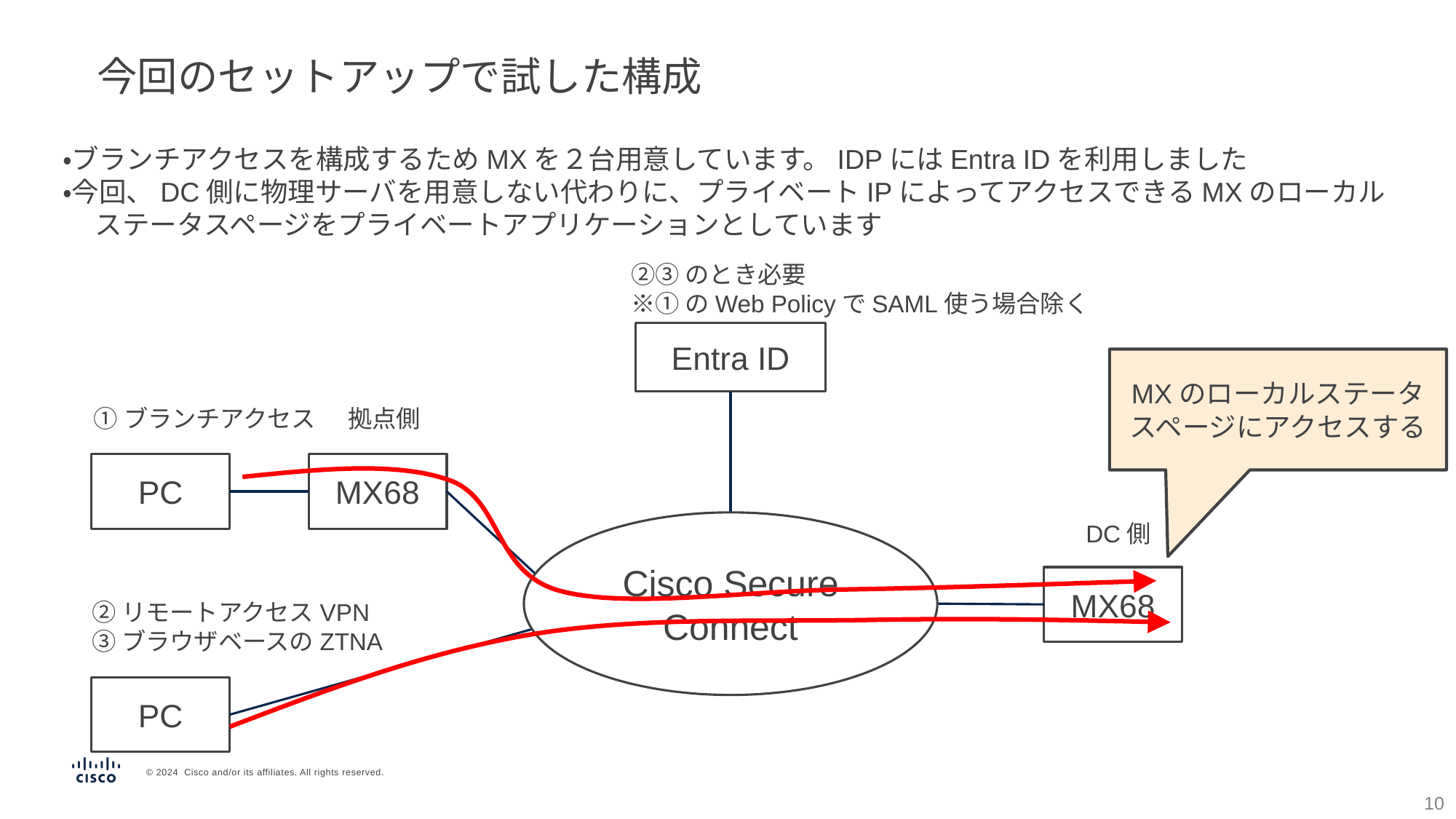

今回のセットアップで試した構成
・ブランチアクセスを構成するためMXを２台用意しています。IDPにはEntra IDを利用しました
・今回、DC側に物理サーバを用意しない代わりに、プライベートIPによってアクセスできるMXのローカルステータスページをプライベートアプリケーションとしています
②③のとき必要
※①のWeb PolicyでSAML使う場合除く
Entra ID
MXのローカルステータスページにアクセスする
拠点側
①ブランチアクセス
PC
MX68

Cisco Secure Connect
DC側
MX68
②リモートアクセスVPN
③ブラウザベースのZTNA

PC
10